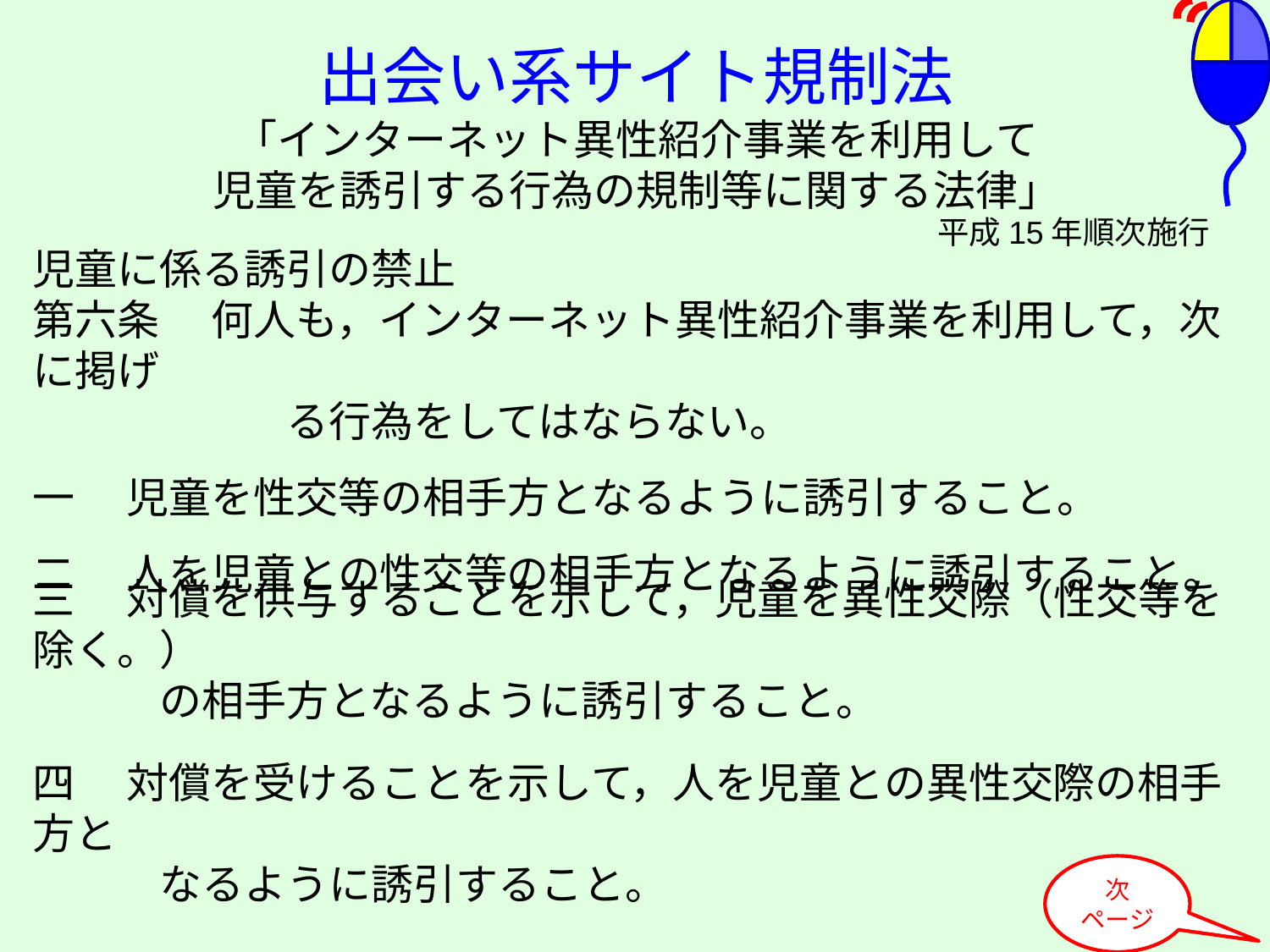

# 出会い系サイト規制法 「インターネット異性紹介事業を利用して 児童を誘引する行為の規制等に関する法律」
平成15年順次施行
児童に係る誘引の禁止
第六条 　何人も，インターネット異性紹介事業を利用して，次に掲げ　
　　　　　　る行為をしてはならない。
一 　児童を性交等の相手方となるように誘引すること。
二 　人を児童との性交等の相手方となるように誘引すること。
三 　対償を供与することを示して，児童を異性交際（性交等を除く。）
　　　の相手方となるように誘引すること。
四 　対償を受けることを示して，人を児童との異性交際の相手方と
　　　なるように誘引すること。
次
ページ